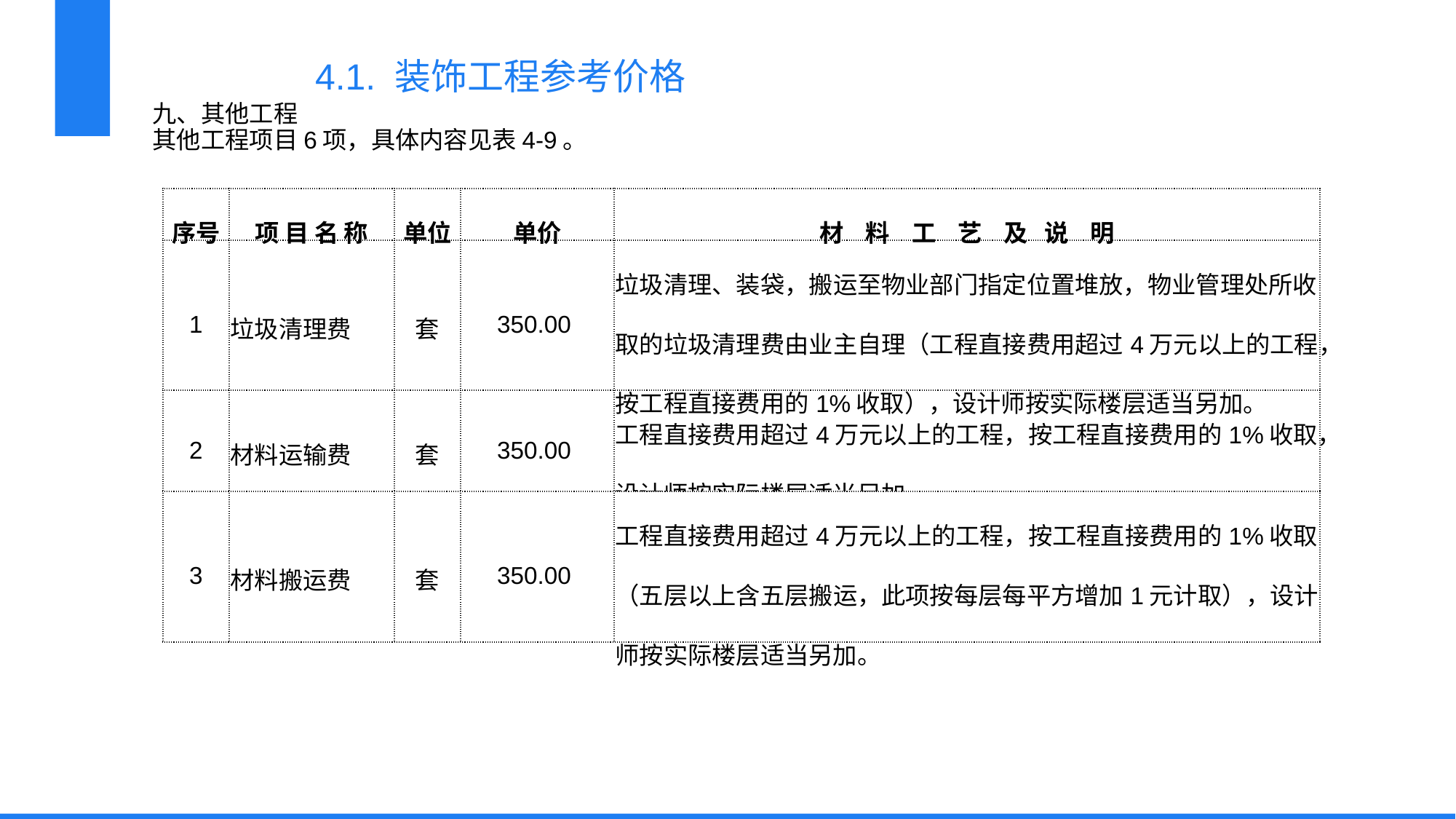

4.1. 装饰工程参考价格
九、其他工程
其他工程项目6项，具体内容见表4-9。
| 序号 | 项 目 名 称 | 单位 | 单价 | 材 料 工 艺 及 说 明 |
| --- | --- | --- | --- | --- |
| 1 | 垃圾清理费 | 套 | 350.00 | 垃圾清理、装袋，搬运至物业部门指定位置堆放，物业管理处所收取的垃圾清理费由业主自理（工程直接费用超过4万元以上的工程，按工程直接费用的1%收取），设计师按实际楼层适当另加。 |
| 2 | 材料运输费 | 套 | 350.00 | 工程直接费用超过4万元以上的工程，按工程直接费用的1%收取，设计师按实际楼层适当另加。 |
| 3 | 材料搬运费 | 套 | 350.00 | 工程直接费用超过4万元以上的工程，按工程直接费用的1%收取（五层以上含五层搬运，此项按每层每平方增加1元计取），设计师按实际楼层适当另加。 |